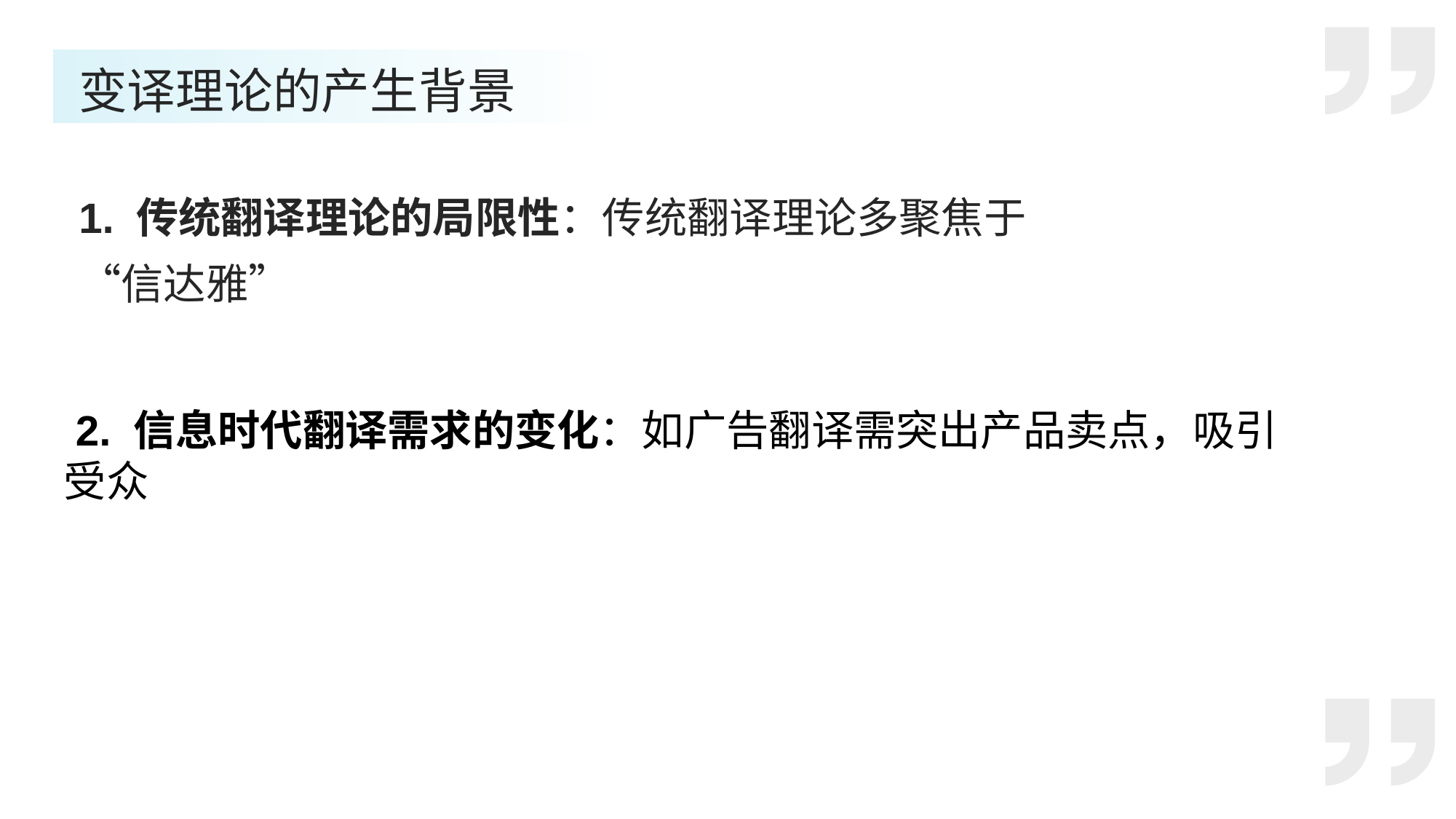

变译理论的产生背景
1. 传统翻译理论的局限性：传统翻译理论多聚焦于“信达雅”

 2. 信息时代翻译需求的变化：如广告翻译需突出产品卖点，吸引受众